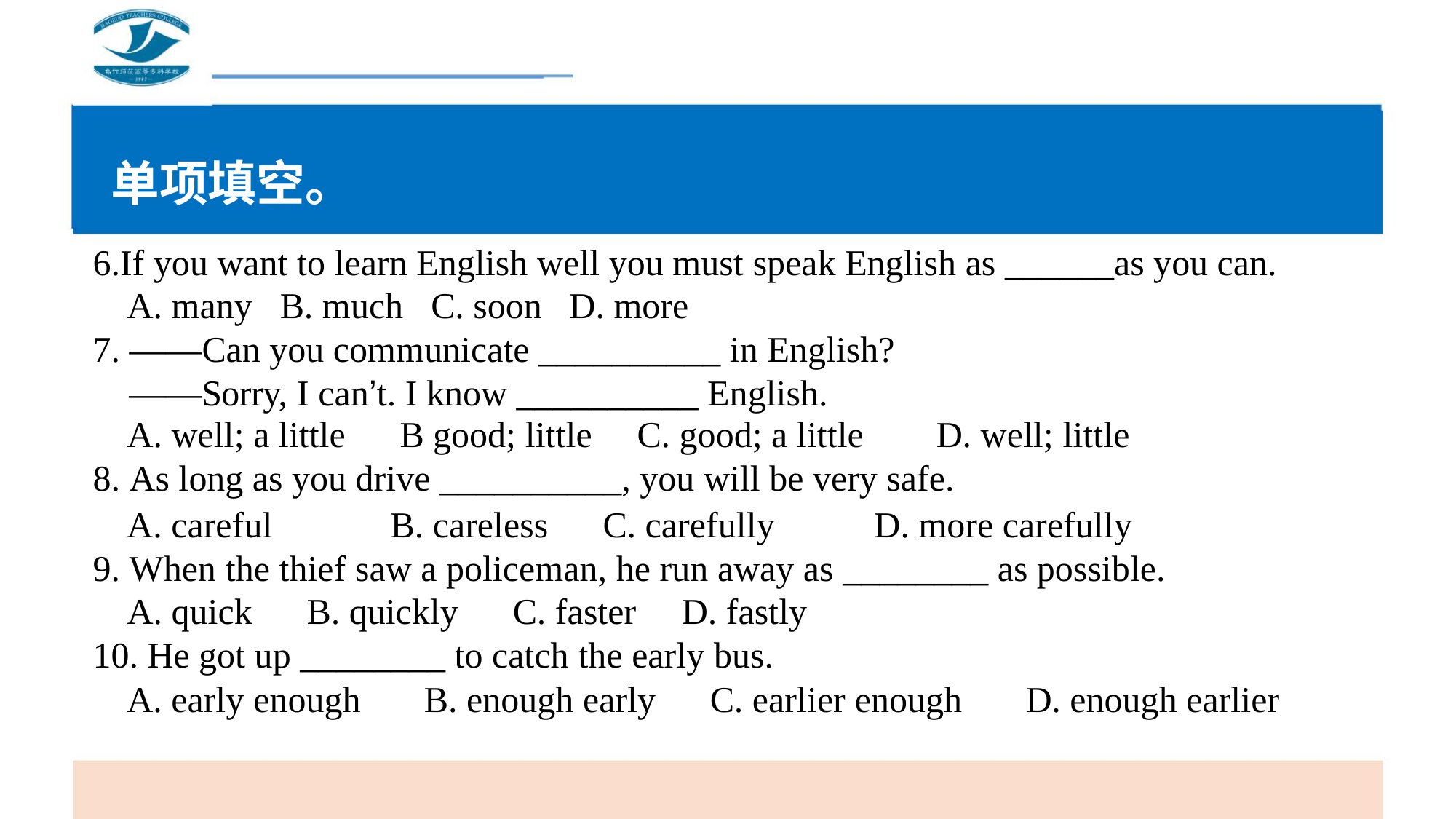

单项填空。
6.If you want to learn English well you must speak English as ______as you can.
A. many B. much C. soon D. more
7. ——Can you communicate __________ in English?
——Sorry, I can’t. I know __________ English.
A. well; a little B good; little C. good; a little D. well; little
8. As long as you drive __________, you will be very safe.
A. careful
B. careless C. carefully
D. more carefully
9. When the thief saw a policeman, he run away as ________ as possible.
A. quick B. quickly C. faster D. fastly
10. He got up ________ to catch the early bus.
A. early enough B. enough early C. earlier enough D. enough earlier